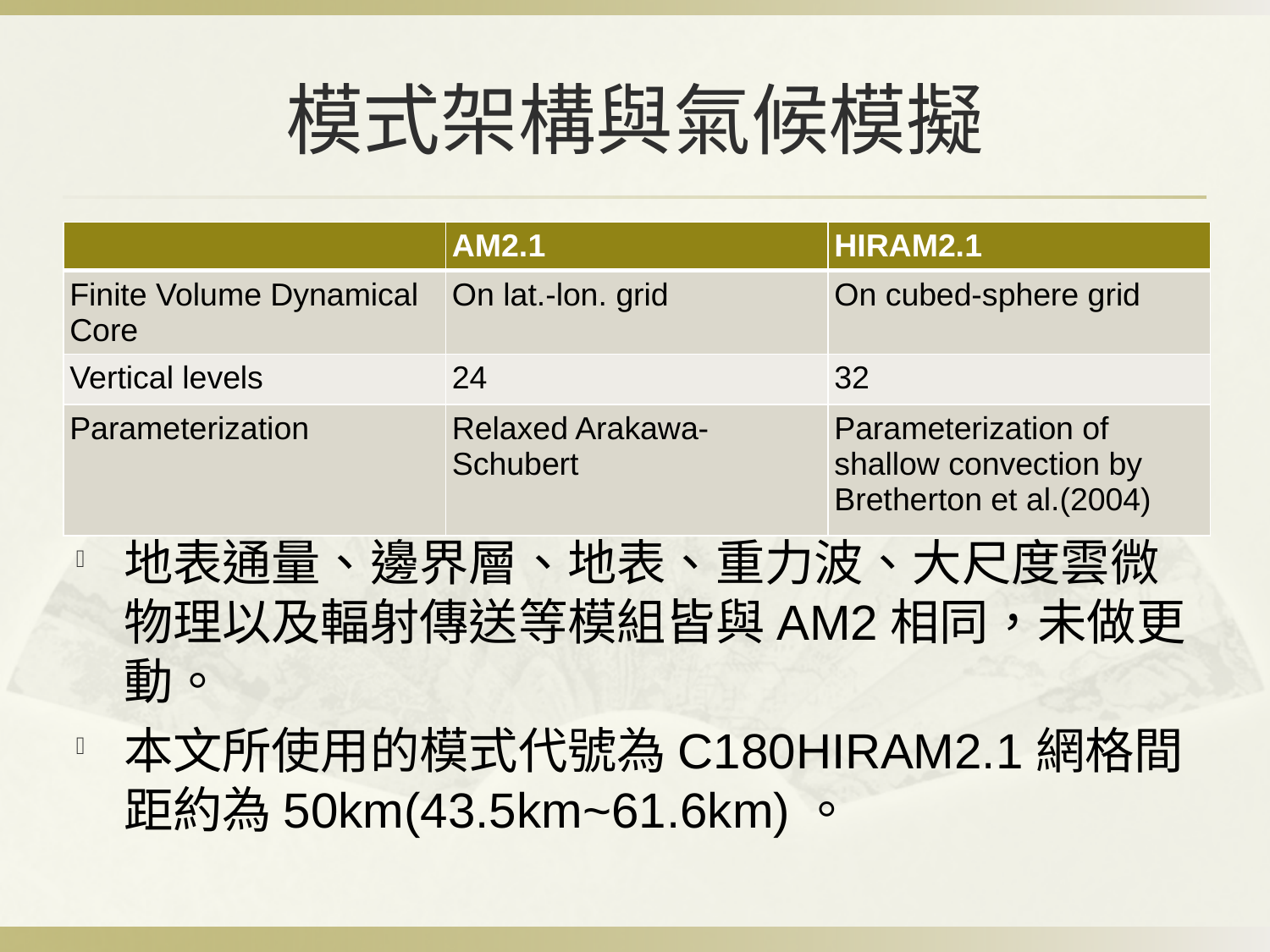

# 模式架構與氣候模擬
|  | AM2.1 | HIRAM2.1 |
| --- | --- | --- |
| Finite Volume Dynamical Core | On lat.-lon. grid | On cubed-sphere grid |
| Vertical levels | 24 | 32 |
| Parameterization | Relaxed Arakawa-Schubert | Parameterization of shallow convection by Bretherton et al.(2004) |
地表通量、邊界層、地表、重力波、大尺度雲微物理以及輻射傳送等模組皆與AM2相同，未做更動。
本文所使用的模式代號為C180HIRAM2.1網格間距約為50km(43.5km~61.6km)。